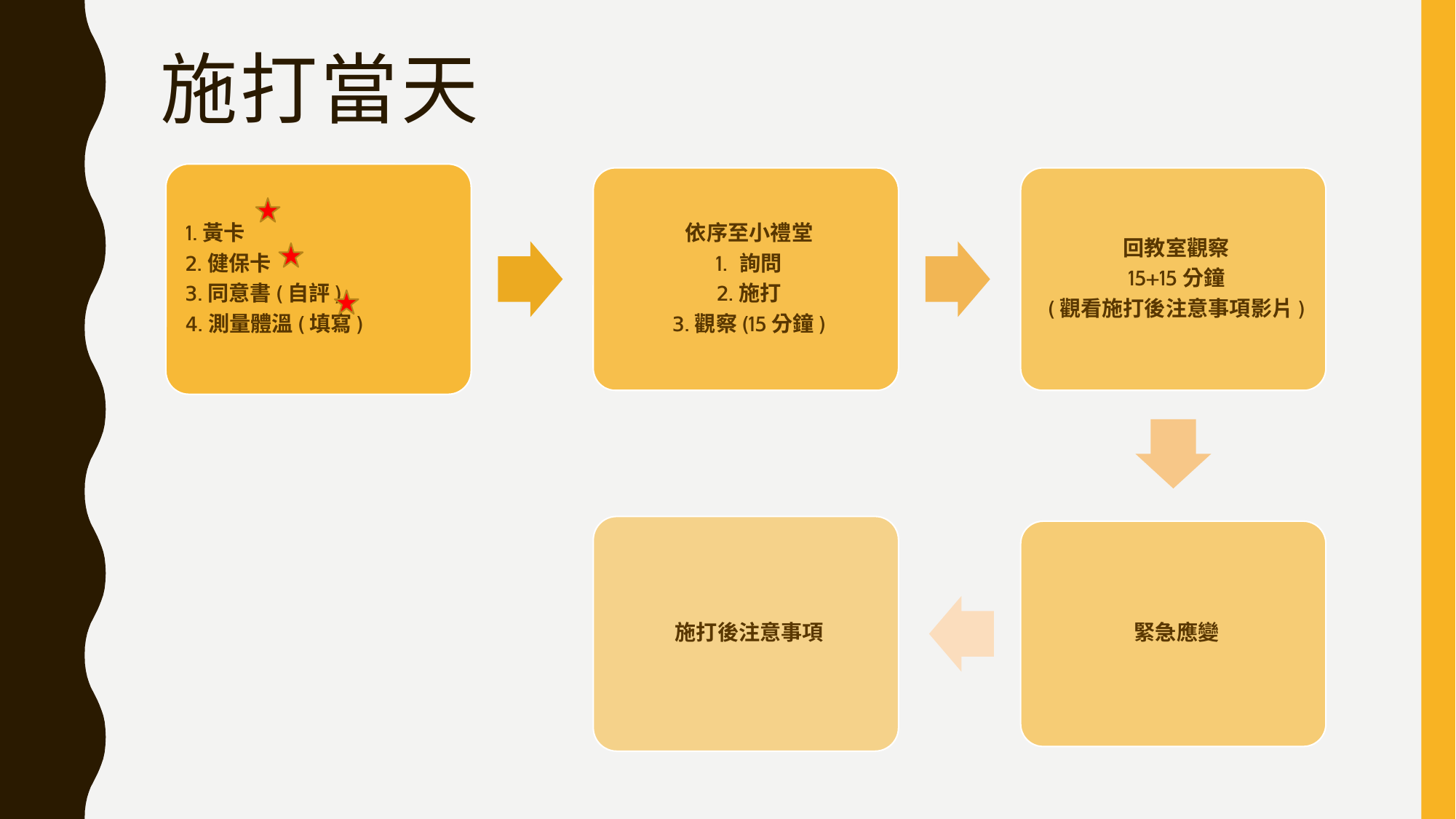

# 施打當天
1.黃卡
2.健保卡
3.同意書(自評)
4.測量體溫(填寫)

依序至小禮堂
1. 詢問
2.施打
3.觀察(15分鐘)

回教室觀察
15+15分鐘
(觀看施打後注意事項影片)

緊急應變

施打後注意事項